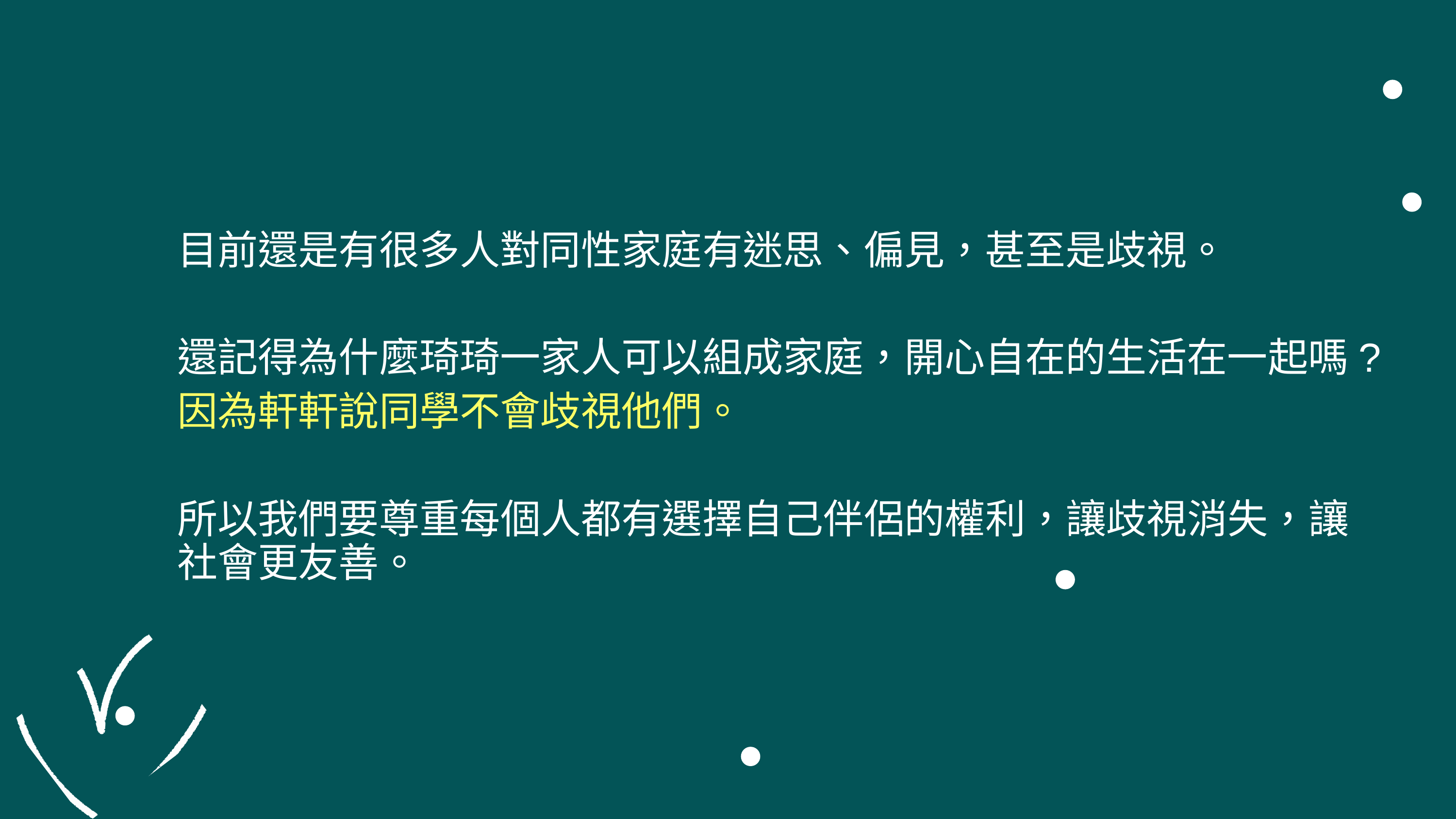

目前還是有很多人對同性家庭有迷思、偏見，甚至是歧視。

還記得為什麼琦琦一家人可以組成家庭，開心自在的生活在一起嗎?
因為軒軒說同學不會歧視他們。

所以我們要尊重每個人都有選擇自己伴侶的權利，讓歧視消失，讓社會更友善。